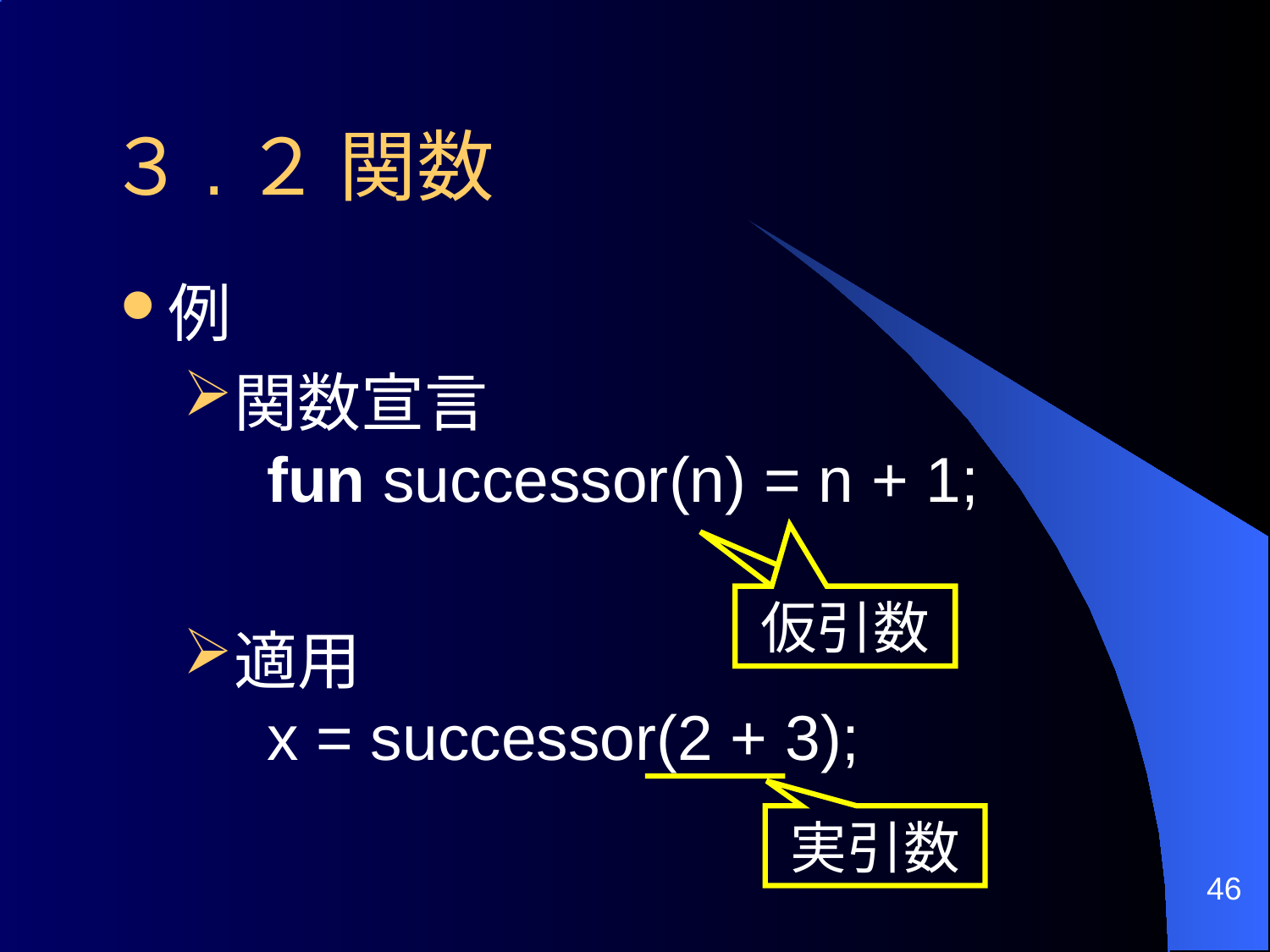

# ３.２ 関数
例
関数宣言
  fun successor(n) = n + 1;

適用
  x = successor(2 + 3);

仮引数

実引数
46